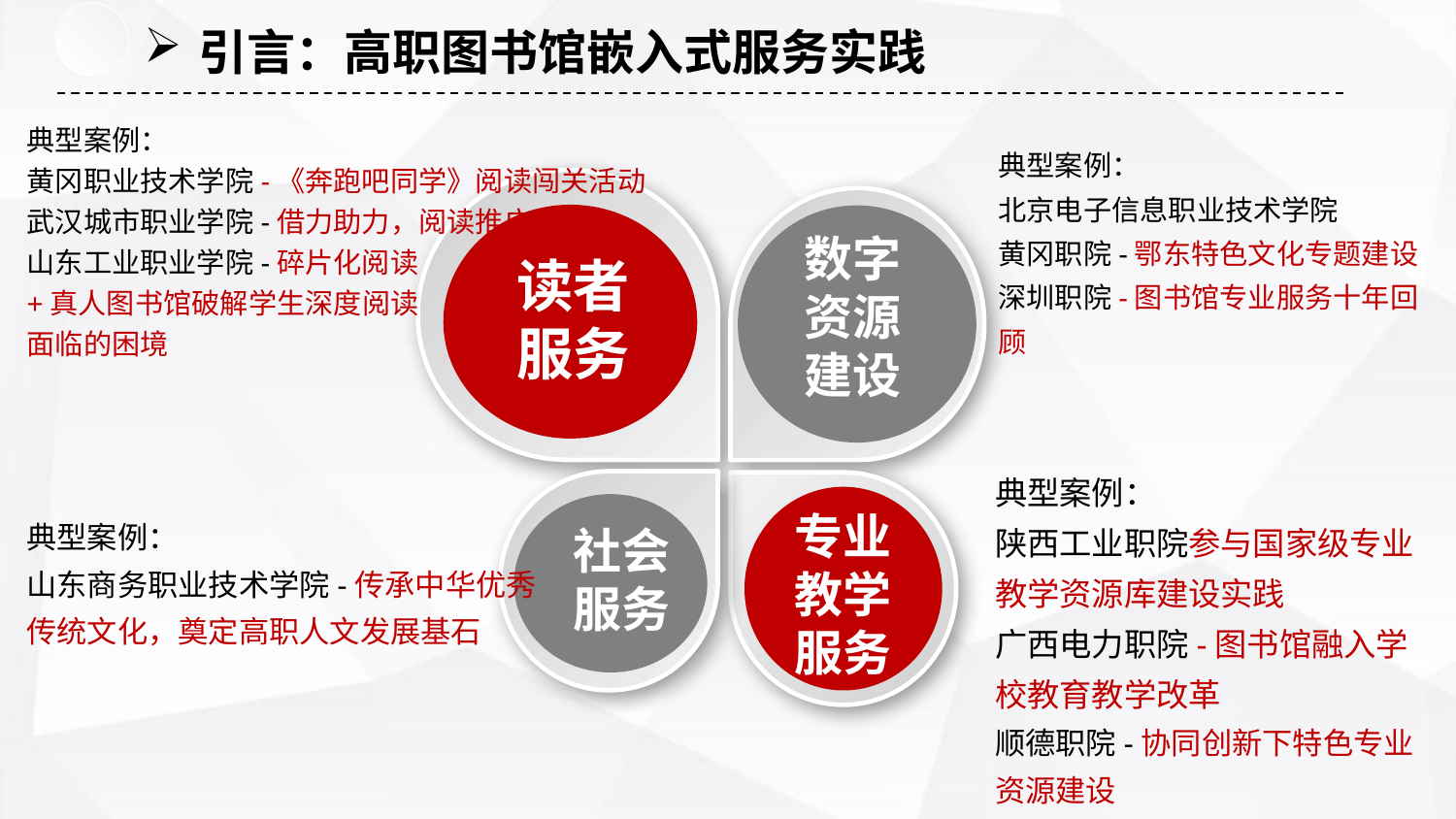

引言：高职图书馆嵌入式服务实践
典型案例：
黄冈职业技术学院-《奔跑吧同学》阅读闯关活动
武汉城市职业学院-借力助力，阅读推广
山东工业职业学院-碎片化阅读
+真人图书馆破解学生深度阅读
面临的困境
典型案例：
北京电子信息职业技术学院
黄冈职院-鄂东特色文化专题建设
深圳职院-图书馆专业服务十年回顾

数字
资源
建设
读者服务

专业
教学
服务
社会
服务
典型案例：
陕西工业职院参与国家级专业教学资源库建设实践
广西电力职院-图书馆融入学校教育教学改革
顺德职院-协同创新下特色专业资源建设
典型案例：
山东商务职业技术学院-传承中华优秀传统文化，奠定高职人文发展基石